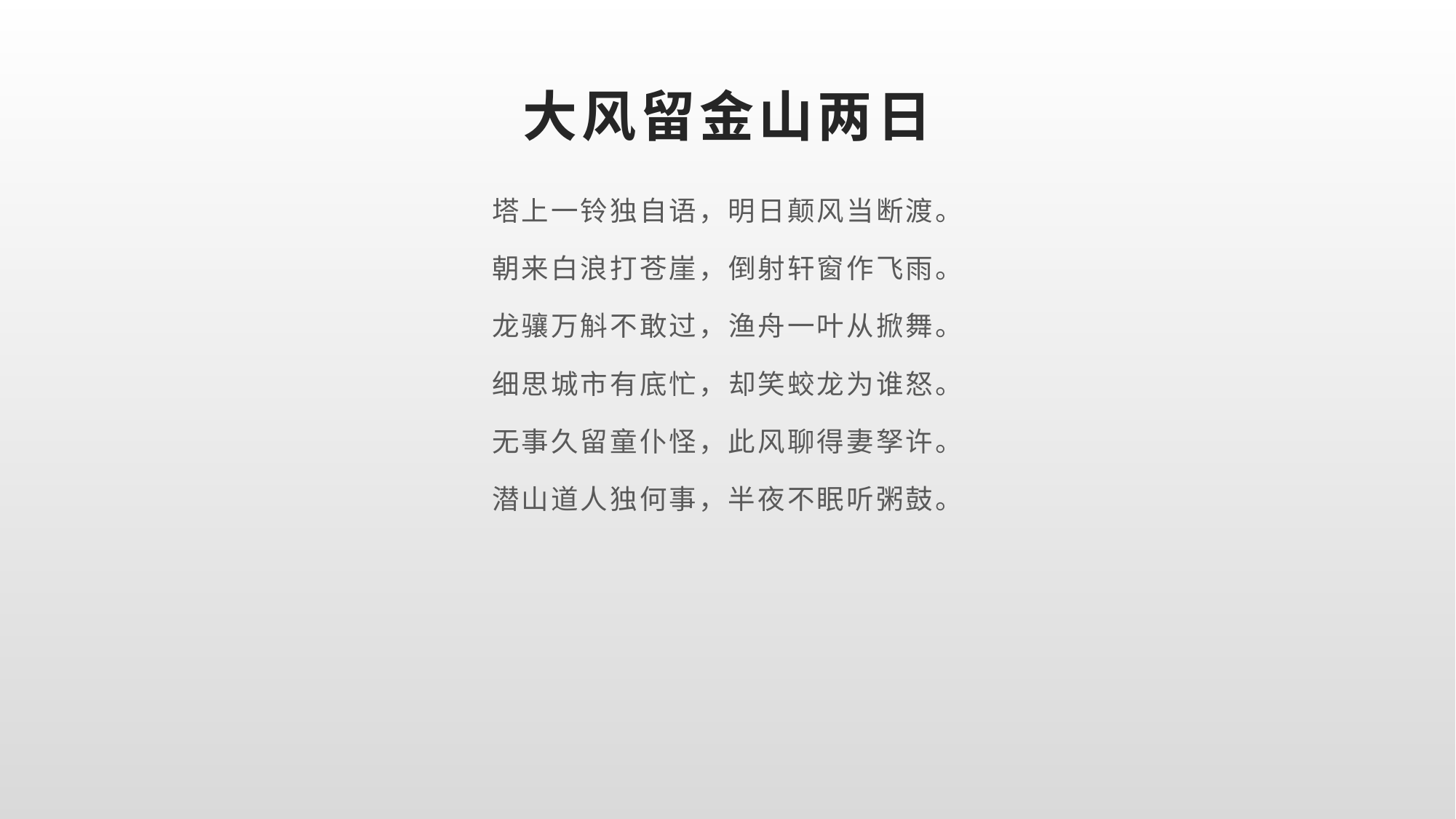

# 大风留金山两日
塔上一铃独自语，明日颠风当断渡。
朝来白浪打苍崖，倒射轩窗作飞雨。
龙骧万斛不敢过，渔舟一叶从掀舞。
细思城市有底忙，却笑蛟龙为谁怒。
无事久留童仆怪，此风聊得妻孥许。
潜山道人独何事，半夜不眠听粥鼓。